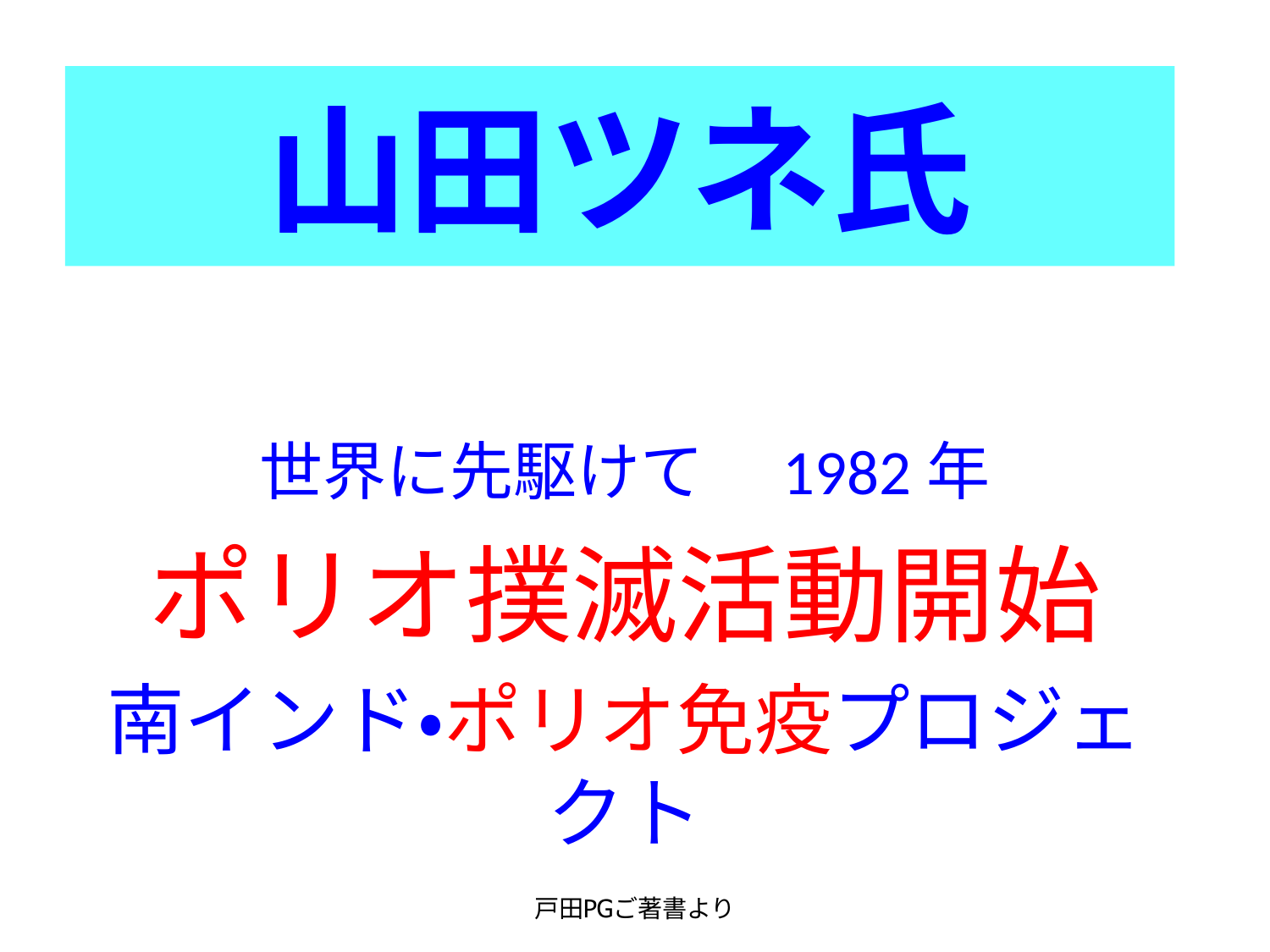

# 山田ツネ氏

世界に先駆けて　1982年
ポリオ撲滅活動開始
南インド・ポリオ免疫プロジェクト
戸田PGご著書より